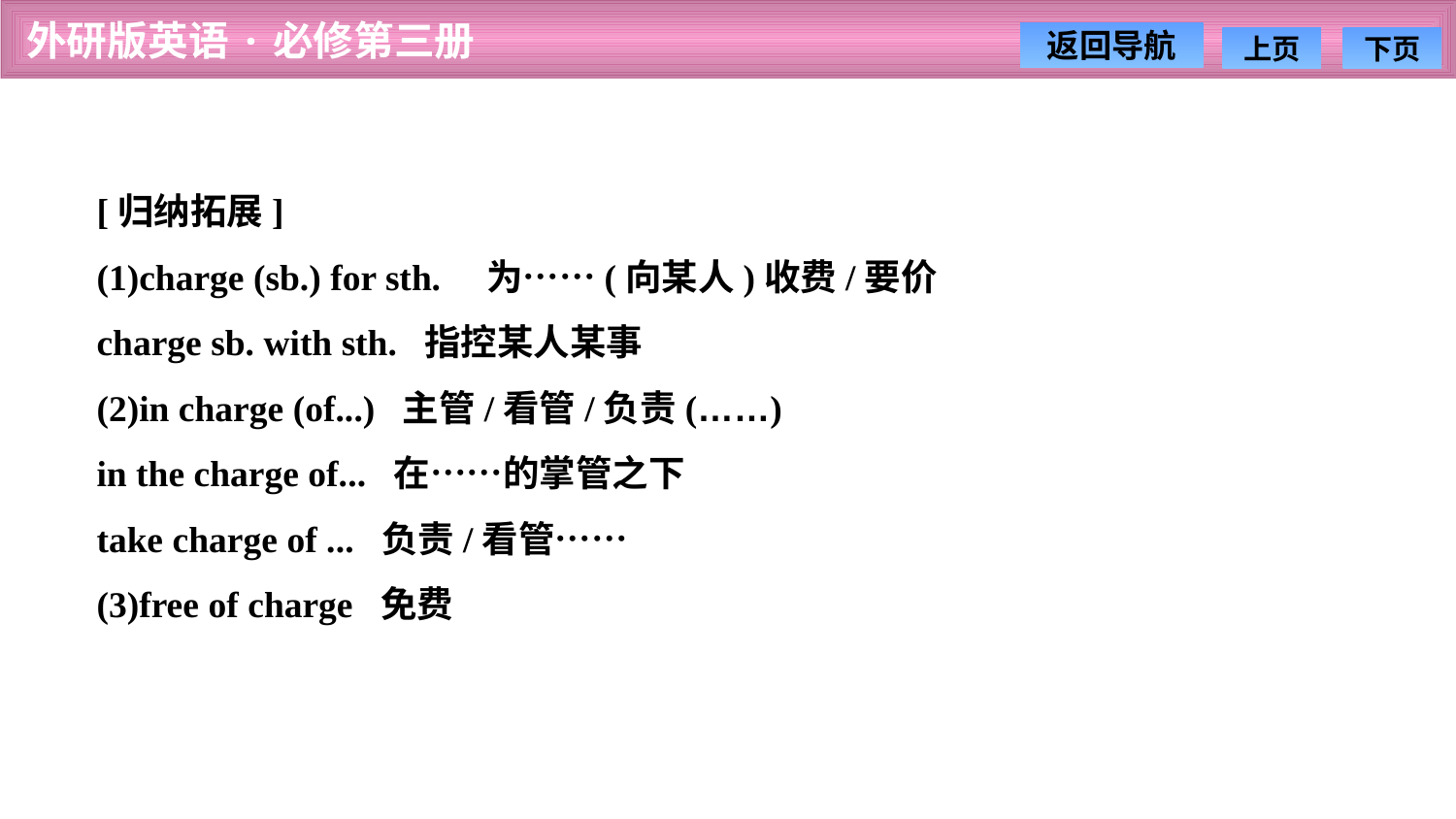

[归纳拓展]
(1)charge (sb.) for sth.　为……(向某人)收费/要价
charge sb. with sth.  指控某人某事
(2)in charge (of...)  主管/看管/负责(……)
in the charge of...  在……的掌管之下
take charge of ...  负责/看管……
(3)free of charge  免费